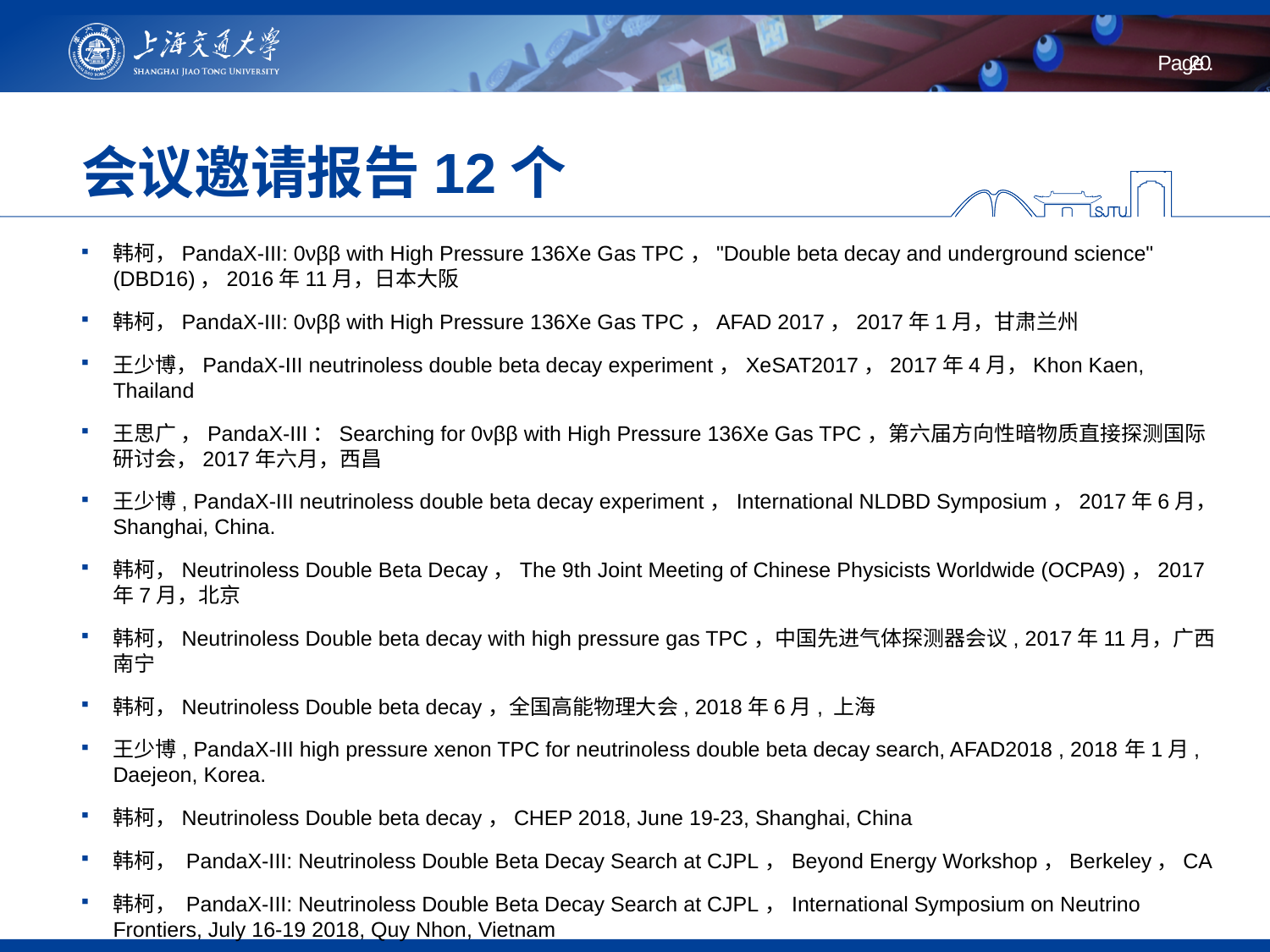

# 会议邀请报告12个
韩柯，PandaX-III: 0νββ with High Pressure 136Xe Gas TPC，"Double beta decay and underground science" (DBD16)，2016年11月，日本大阪
韩柯，PandaX-III: 0νββ with High Pressure 136Xe Gas TPC，AFAD 2017，2017年1月，甘肃兰州
王少博，PandaX-III neutrinoless double beta decay experiment，XeSAT2017，2017年4月，Khon Kaen, Thailand
王思广 ，PandaX-III：Searching for 0νββ with High Pressure 136Xe Gas TPC，第六届方向性暗物质直接探测国际研讨会，2017年六月，西昌
王少博, PandaX-III neutrinoless double beta decay experiment，International NLDBD Symposium，2017年6月，Shanghai, China.
韩柯，Neutrinoless Double Beta Decay，The 9th Joint Meeting of Chinese Physicists Worldwide (OCPA9)，2017年7月，北京
韩柯，Neutrinoless Double beta decay with high pressure gas TPC，中国先进气体探测器会议, 2017年11月，广西南宁
韩柯，Neutrinoless Double beta decay，全国高能物理大会, 2018年6月, 上海
王少博, PandaX-III high pressure xenon TPC for neutrinoless double beta decay search, AFAD2018 , 2018年1月, Daejeon, Korea.
韩柯，Neutrinoless Double beta decay，CHEP 2018, June 19-23, Shanghai, China
韩柯， PandaX-III: Neutrinoless Double Beta Decay Search at CJPL，Beyond Energy Workshop，Berkeley，CA
韩柯， PandaX-III: Neutrinoless Double Beta Decay Search at CJPL，International Symposium on Neutrino Frontiers, July 16-19 2018, Quy Nhon, Vietnam